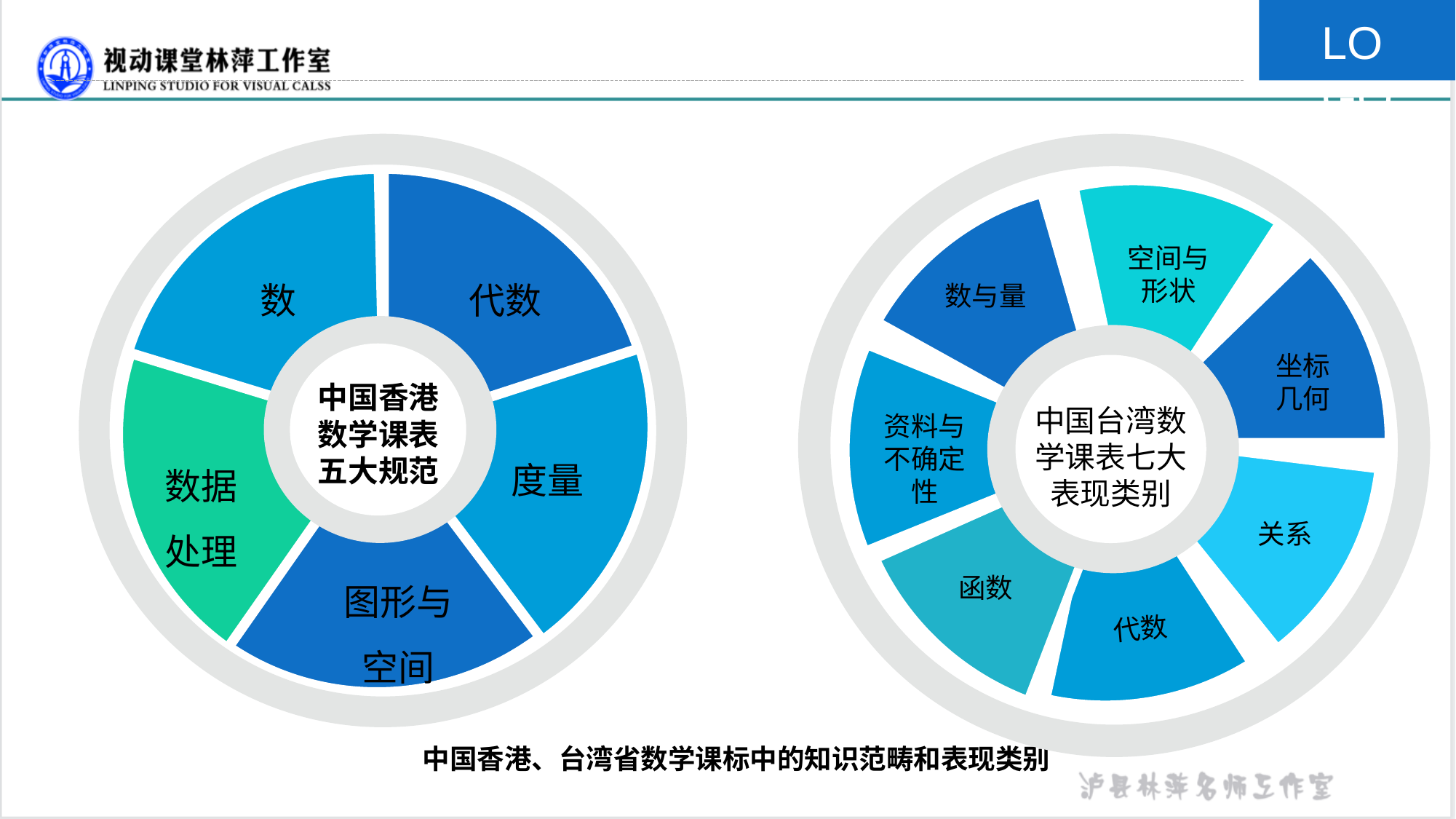

LOGO

数
代数

中国香港数学课表五大规范
度量
数据处理
图形与空间

空间与形状

数与量

坐标几何

中国台湾数学课表七大表现类别
资料与不确定性
关系
函数
代数
中国香港、台湾省数学课标中的知识范畴和表现类别